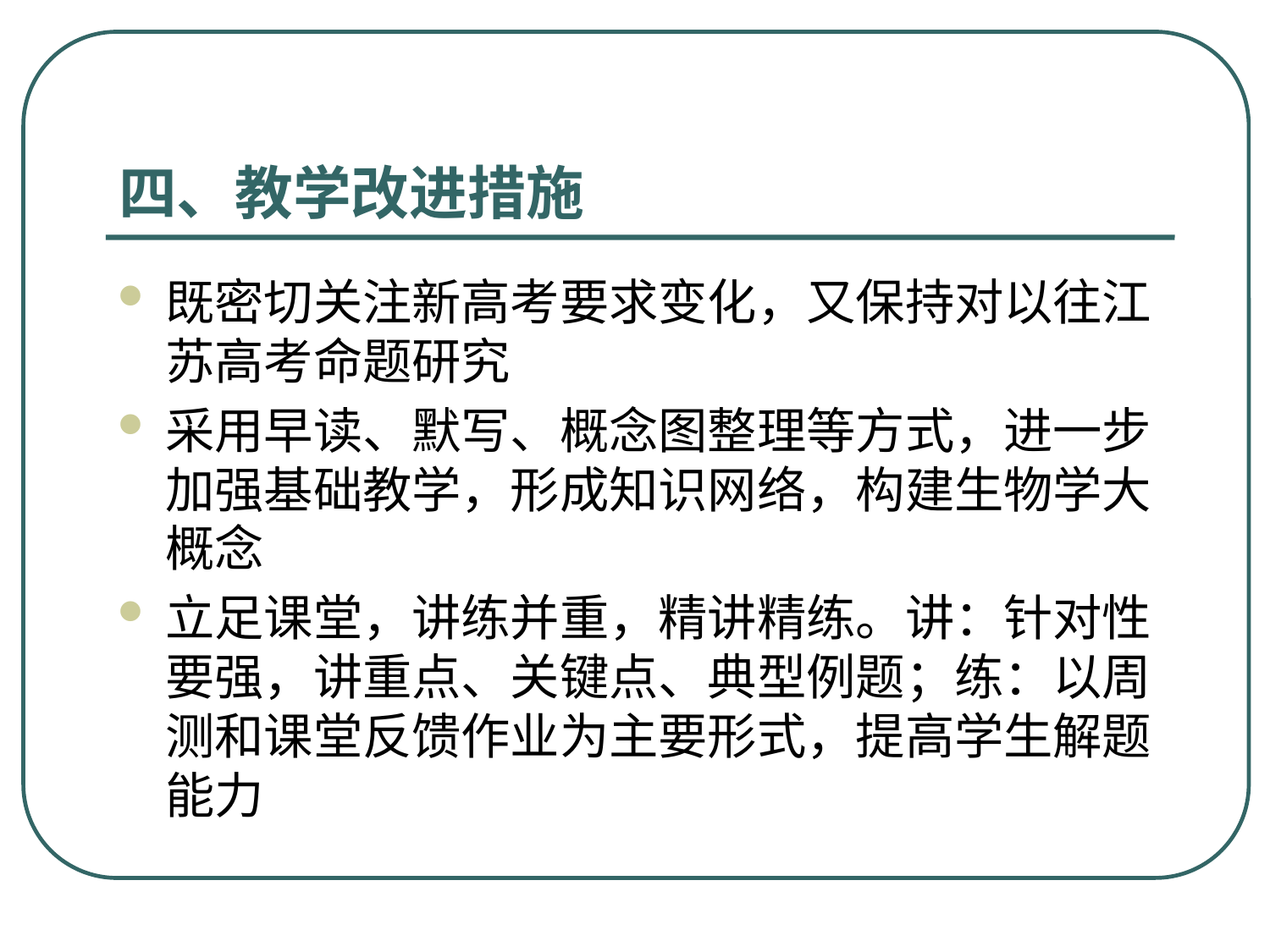

# 四、教学改进措施
既密切关注新高考要求变化，又保持对以往江苏高考命题研究
采用早读、默写、概念图整理等方式，进一步加强基础教学，形成知识网络，构建生物学大概念
立足课堂，讲练并重，精讲精练。讲：针对性要强，讲重点、关键点、典型例题；练：以周测和课堂反馈作业为主要形式，提高学生解题能力